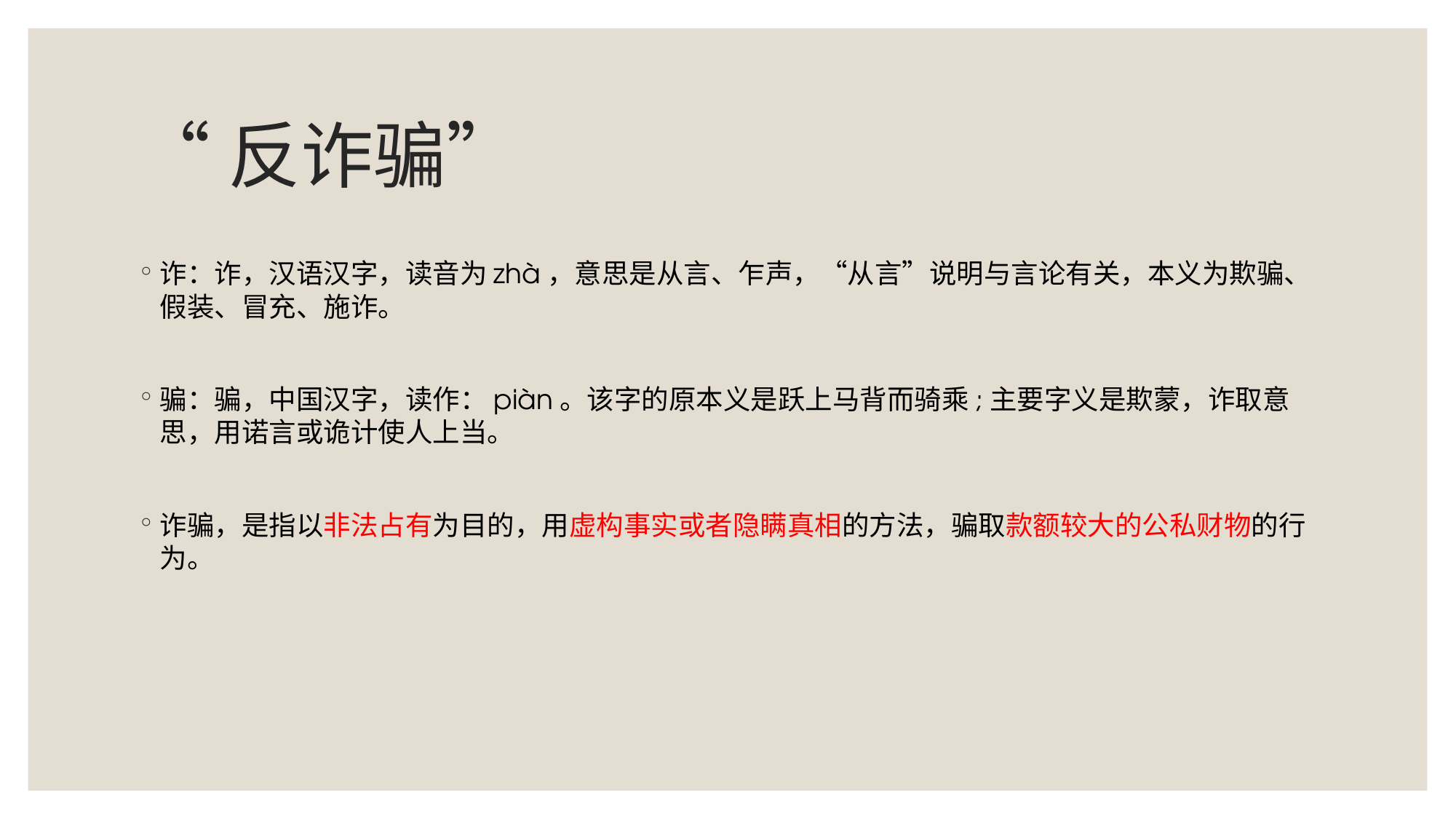

# “反诈骗”
诈：诈，汉语汉字，读音为zhà，意思是从言、乍声，“从言”说明与言论有关，本义为欺骗、假装、冒充、施诈。

骗：骗，中国汉字，读作：piàn。该字的原本义是跃上马背而骑乘;主要字义是欺蒙，诈取意思，用诺言或诡计使人上当。

诈骗，是指以非法占有为目的，用虚构事实或者隐瞒真相的方法，骗取款额较大的公私财物的行为。